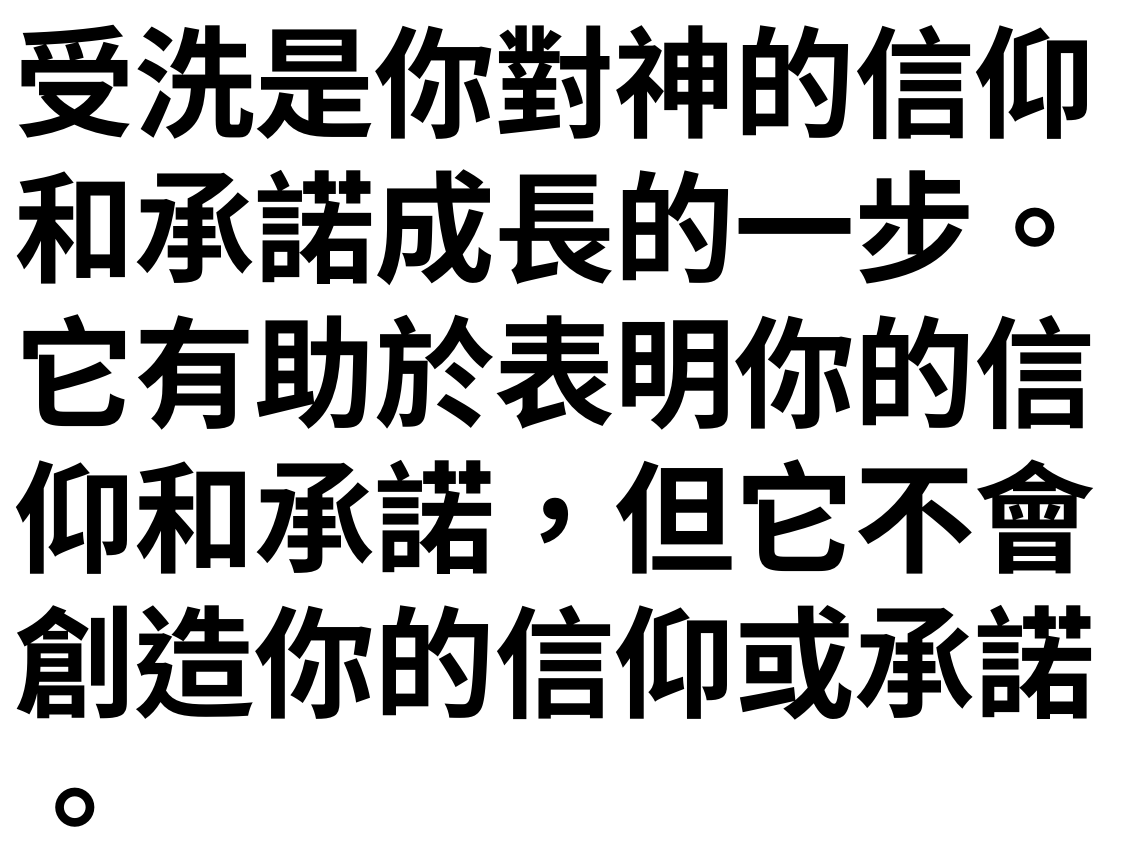

受洗是你對神的信仰和承諾成長的一步。
它有助於表明你的信仰和承諾，但它不會創造你的信仰或承諾
。